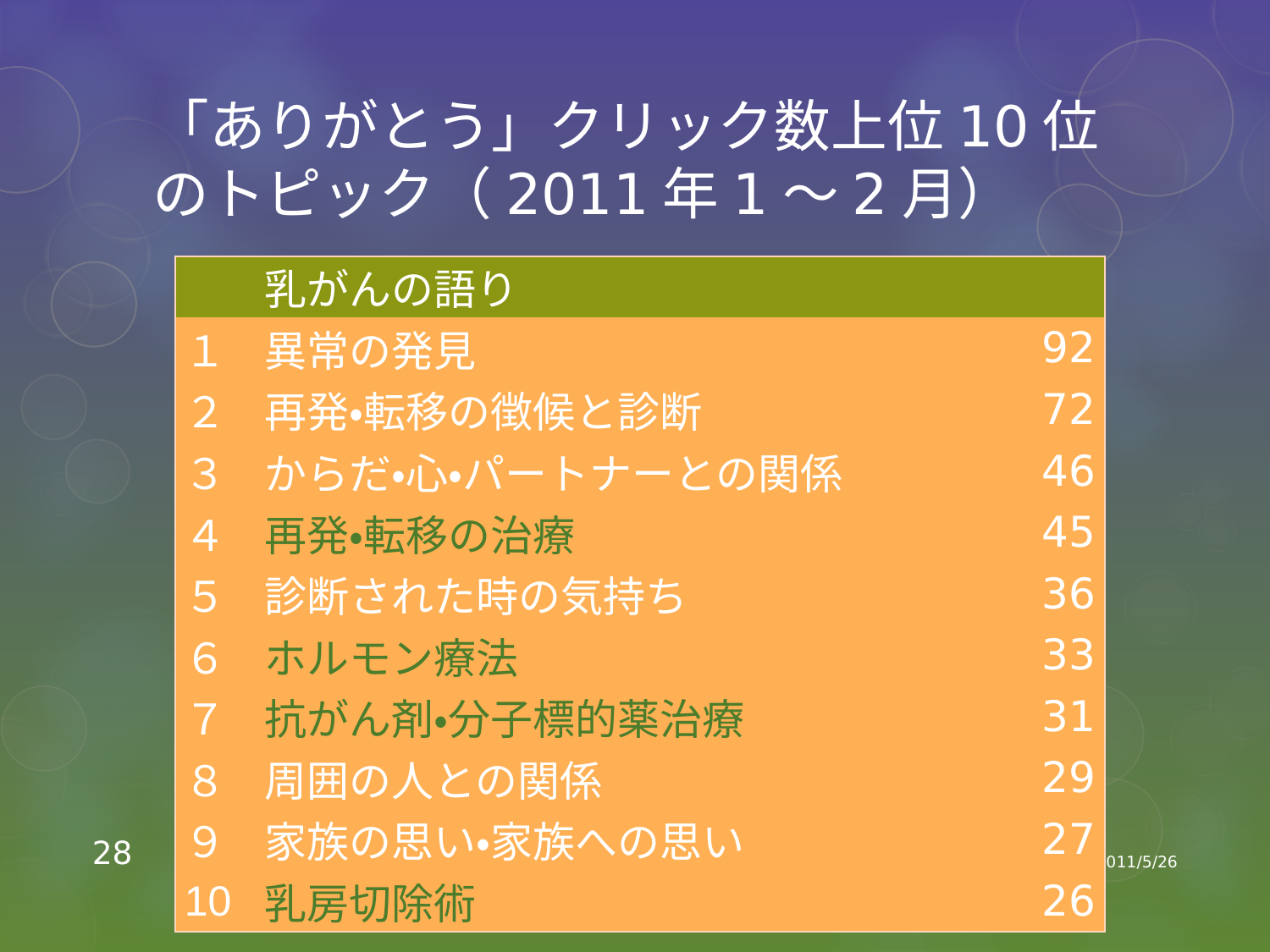

# 「ありがとう」クリック数上位10位のトピック（2011年1～2月）
|  | 乳がんの語り |  |
| --- | --- | --- |
| １ | 異常の発見 | 92 |
| ２ | 再発・転移の徴候と診断 | 72 |
| ３ | からだ・心・パートナーとの関係 | 46 |
| ４ | 再発・転移の治療 | 45 |
| ５ | 診断された時の気持ち | 36 |
| ６ | ホルモン療法 | 33 |
| ７ | 抗がん剤・分子標的薬治療 | 31 |
| ８ | 周囲の人との関係 | 29 |
| ９ | 家族の思い・家族への思い | 27 |
| 10 | 乳房切除術 | 26 |
28
Rika Sakuma Sato＠乃木坂スクール
2011/5/26